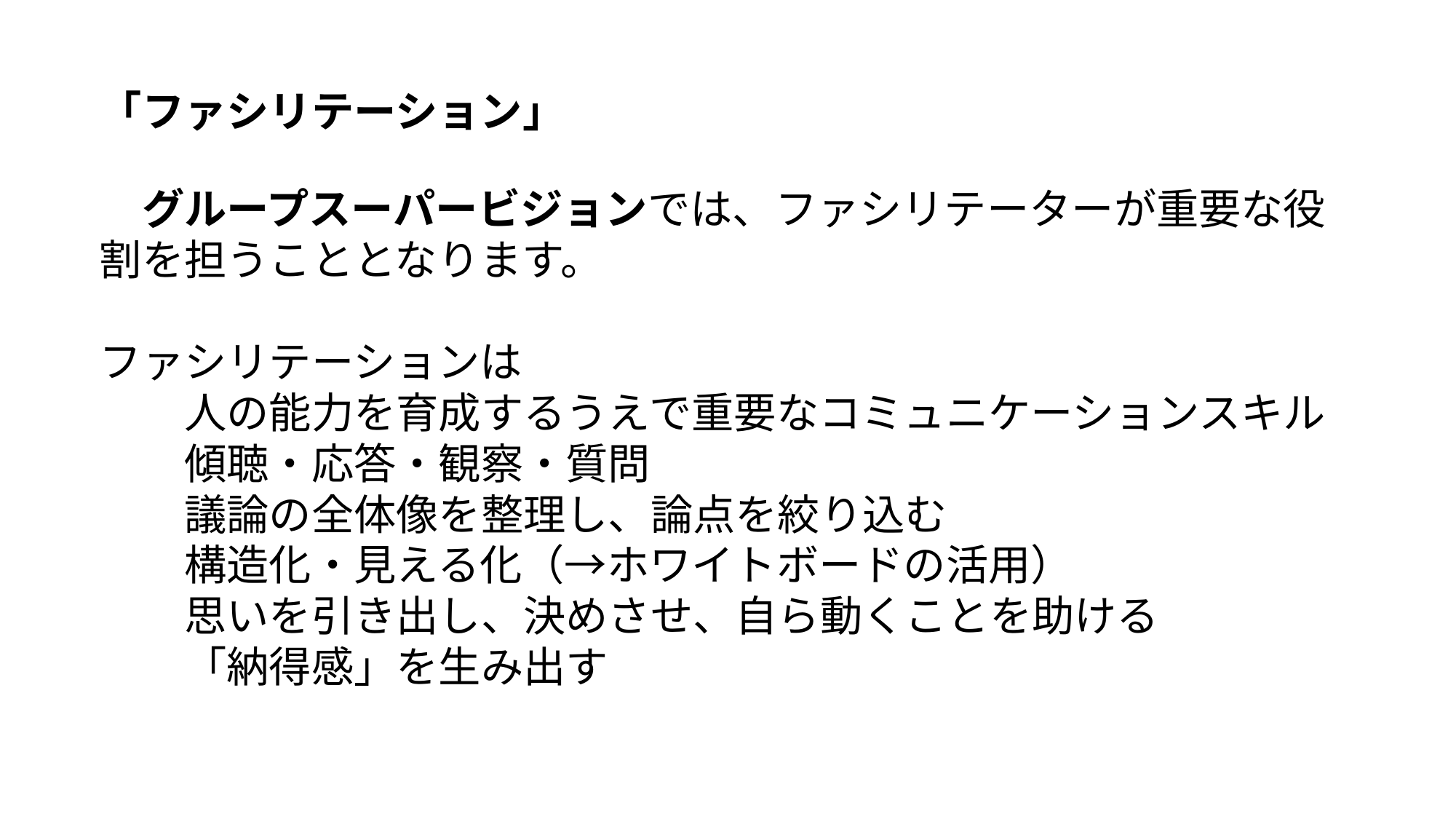

「ファシリテーション」
　グループスーパービジョンでは、ファシリテーターが重要な役割を担うこととなります。

ファシリテーションは
　　人の能力を育成するうえで重要なコミュニケーションスキル
　　傾聴・応答・観察・質問
　　議論の全体像を整理し、論点を絞り込む
　　構造化・見える化（→ホワイトボードの活用）
　　思いを引き出し、決めさせ、自ら動くことを助ける
　　「納得感」を生み出す